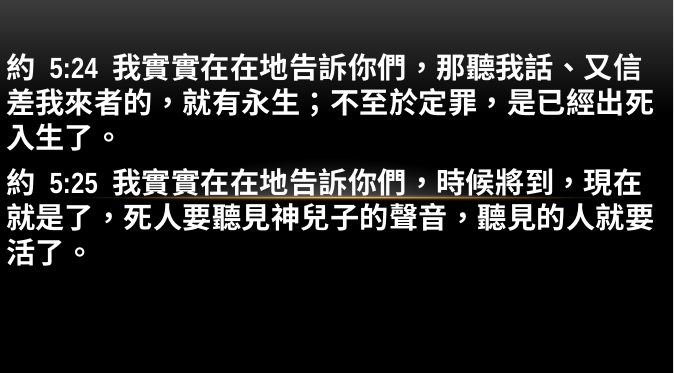

約 5:24 我實實在在地告訴你們，那聽我話、又信差我來者的，就有永生；不至於定罪，是已經出死入生了。
約 5:25 我實實在在地告訴你們，時候將到，現在就是了，死人要聽見神兒子的聲音，聽見的人就要活了。

#